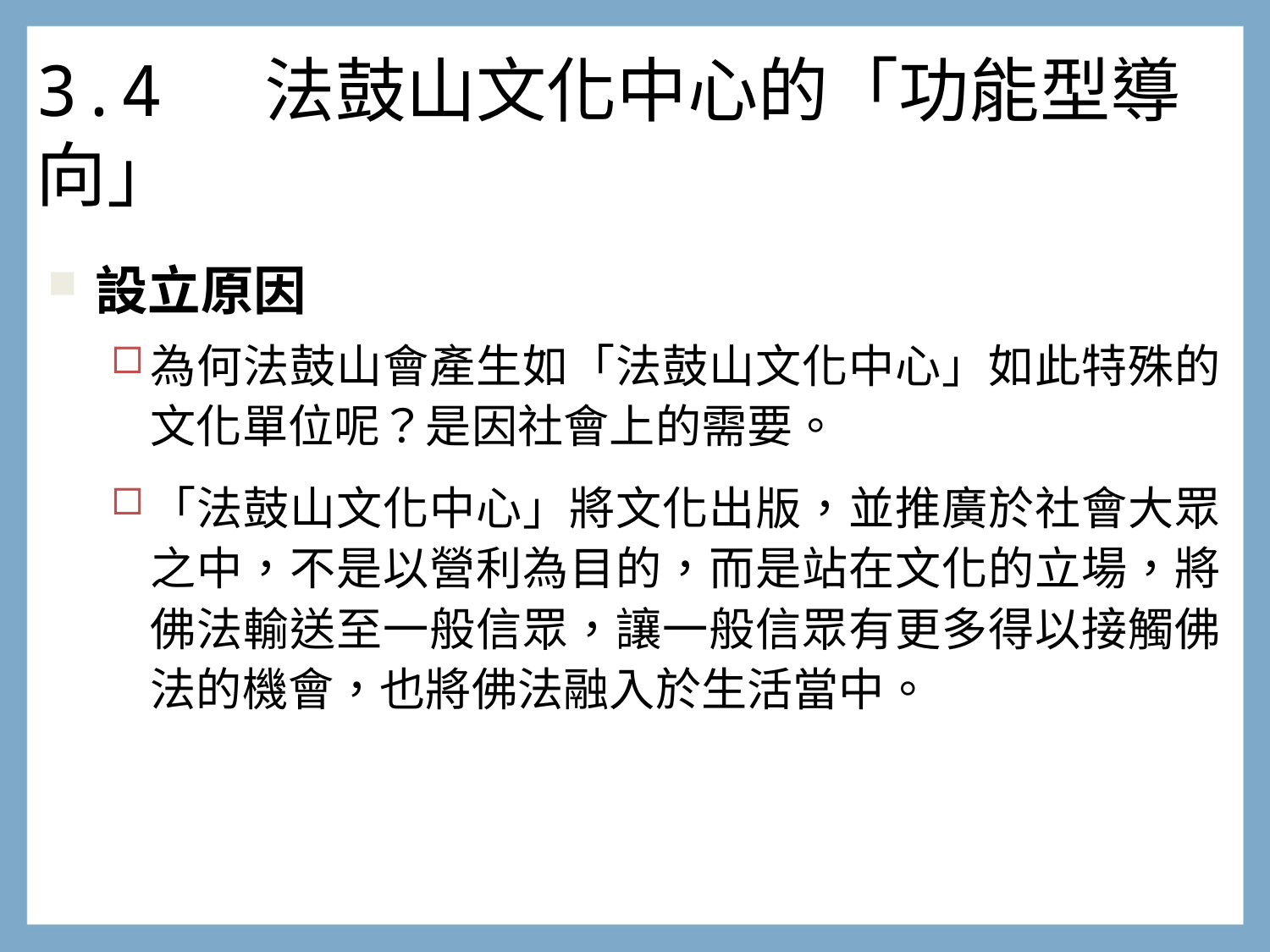

3.4  法鼓山文化中心的「功能型導向」
設立原因
為何法鼓山會產生如「法鼓山文化中心」如此特殊的文化單位呢？是因社會上的需要。
「法鼓山文化中心」將文化出版，並推廣於社會大眾之中，不是以營利為目的，而是站在文化的立場，將佛法輸送至一般信眾，讓一般信眾有更多得以接觸佛法的機會，也將佛法融入於生活當中。